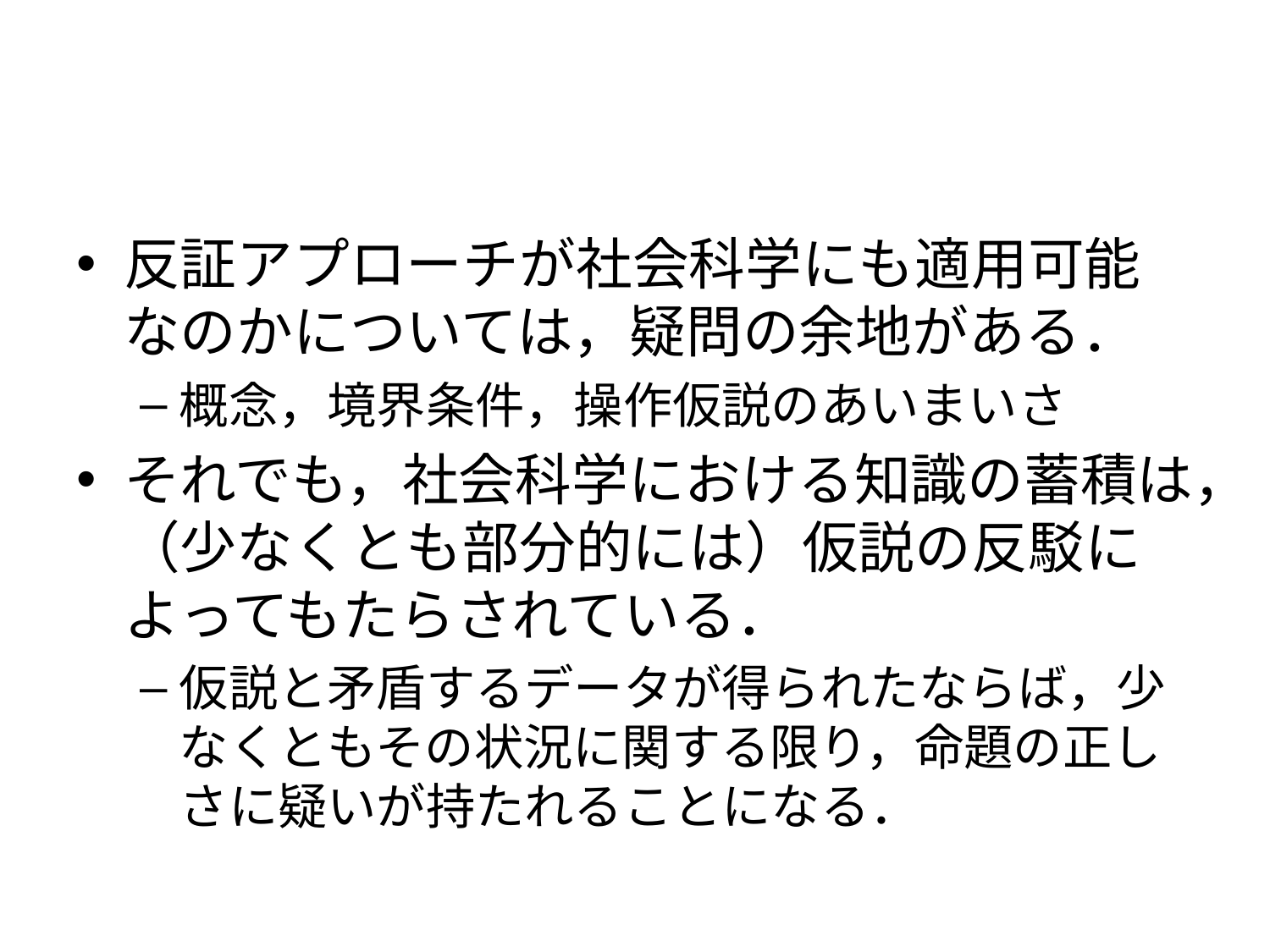

#
反証アプローチが社会科学にも適用可能なのかについては，疑問の余地がある．
概念，境界条件，操作仮説のあいまいさ
それでも，社会科学における知識の蓄積は，（少なくとも部分的には）仮説の反駁によってもたらされている．
仮説と矛盾するデータが得られたならば，少なくともその状況に関する限り，命題の正しさに疑いが持たれることになる．